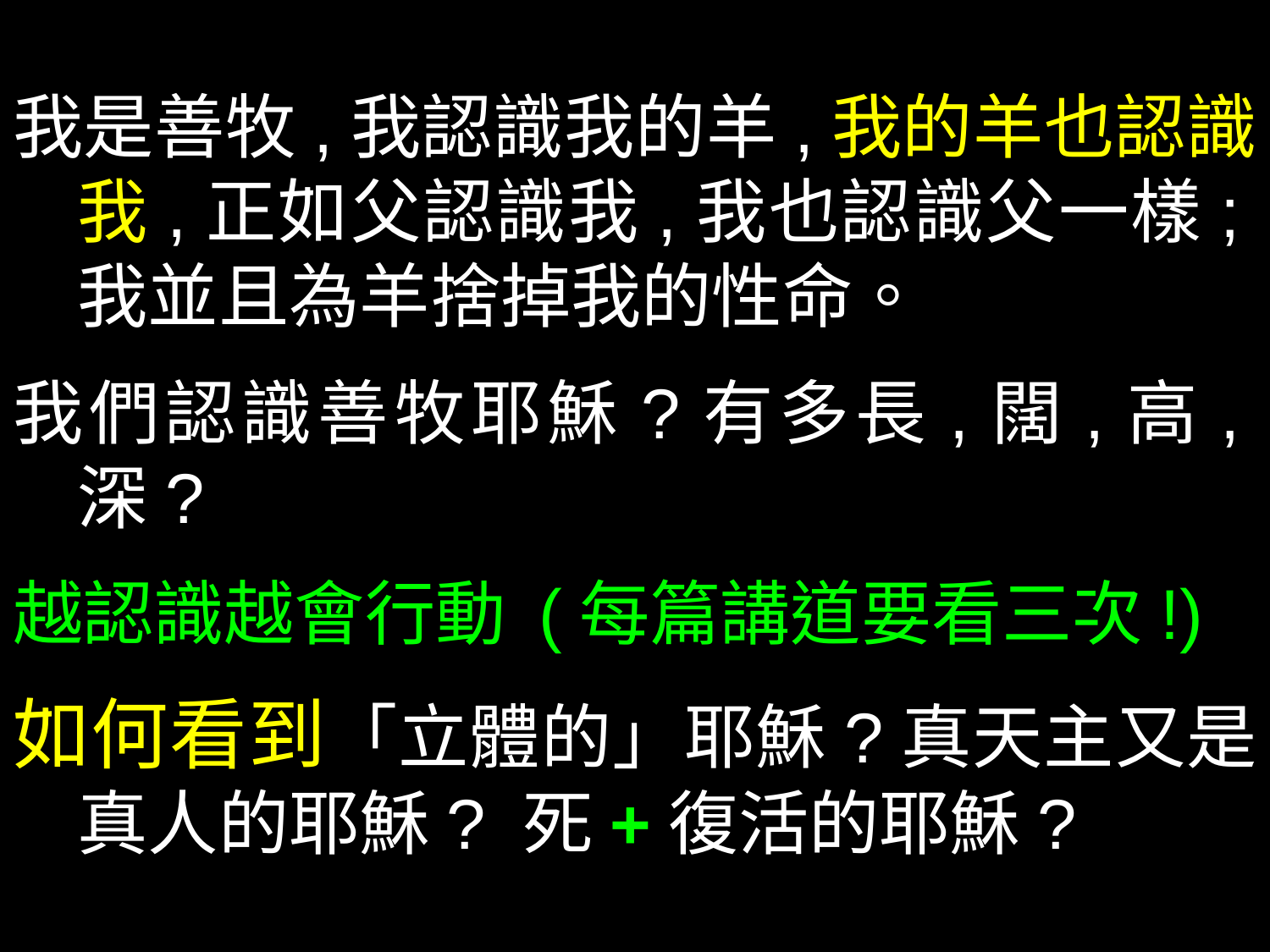

我是善牧,我認識我的羊,我的羊也認識我,正如父認識我,我也認識父一樣;我並且為羊捨掉我的性命。
我們認識善牧耶穌?有多長,闊,高,深?
越認識越會行動 (每篇講道要看三次!)
如何看到「立體的」耶穌?真天主又是真人的耶穌? 死+復活的耶穌?